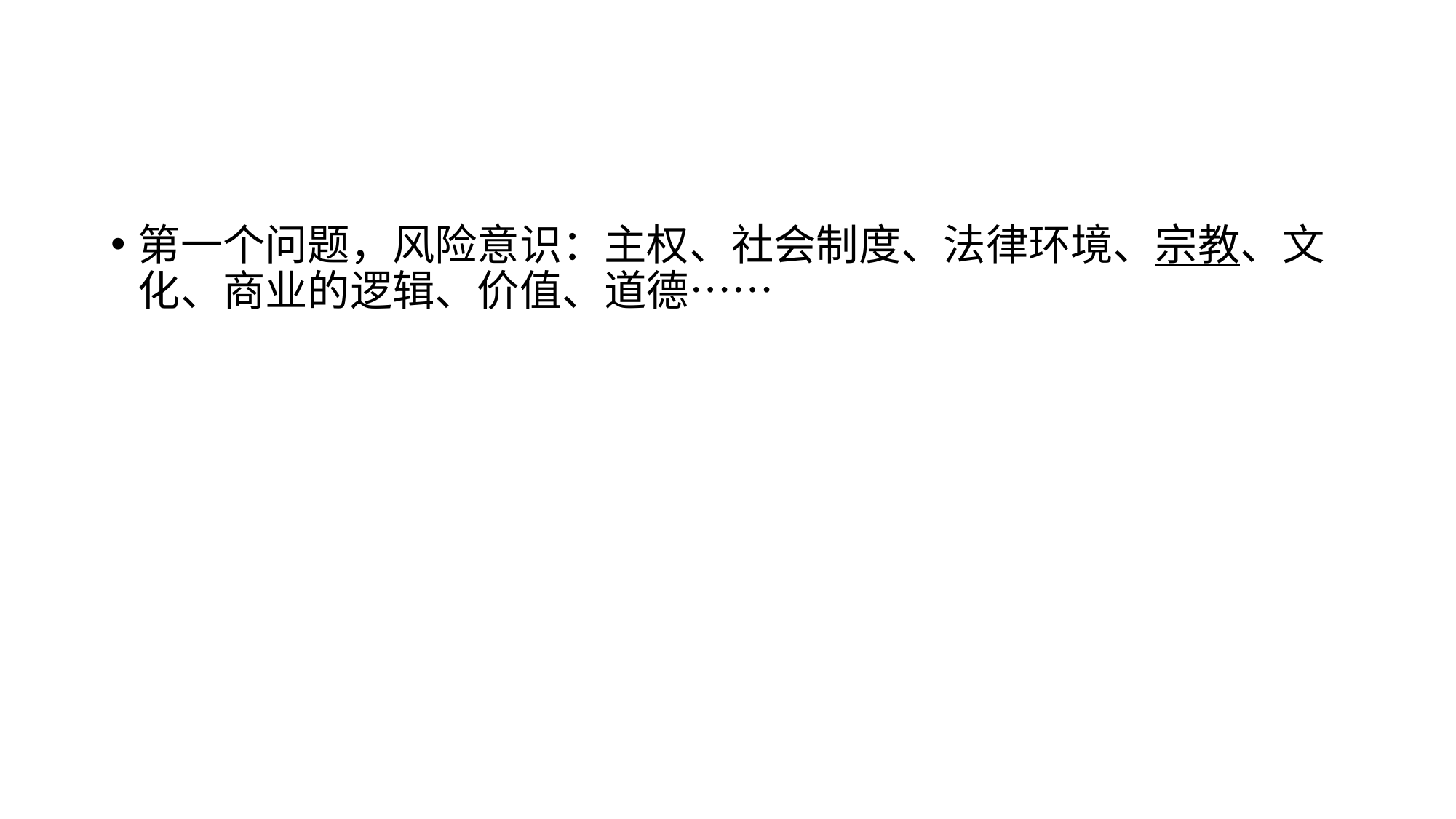

#
第一个问题，风险意识：主权、社会制度、法律环境、宗教、文化、商业的逻辑、价值、道德……